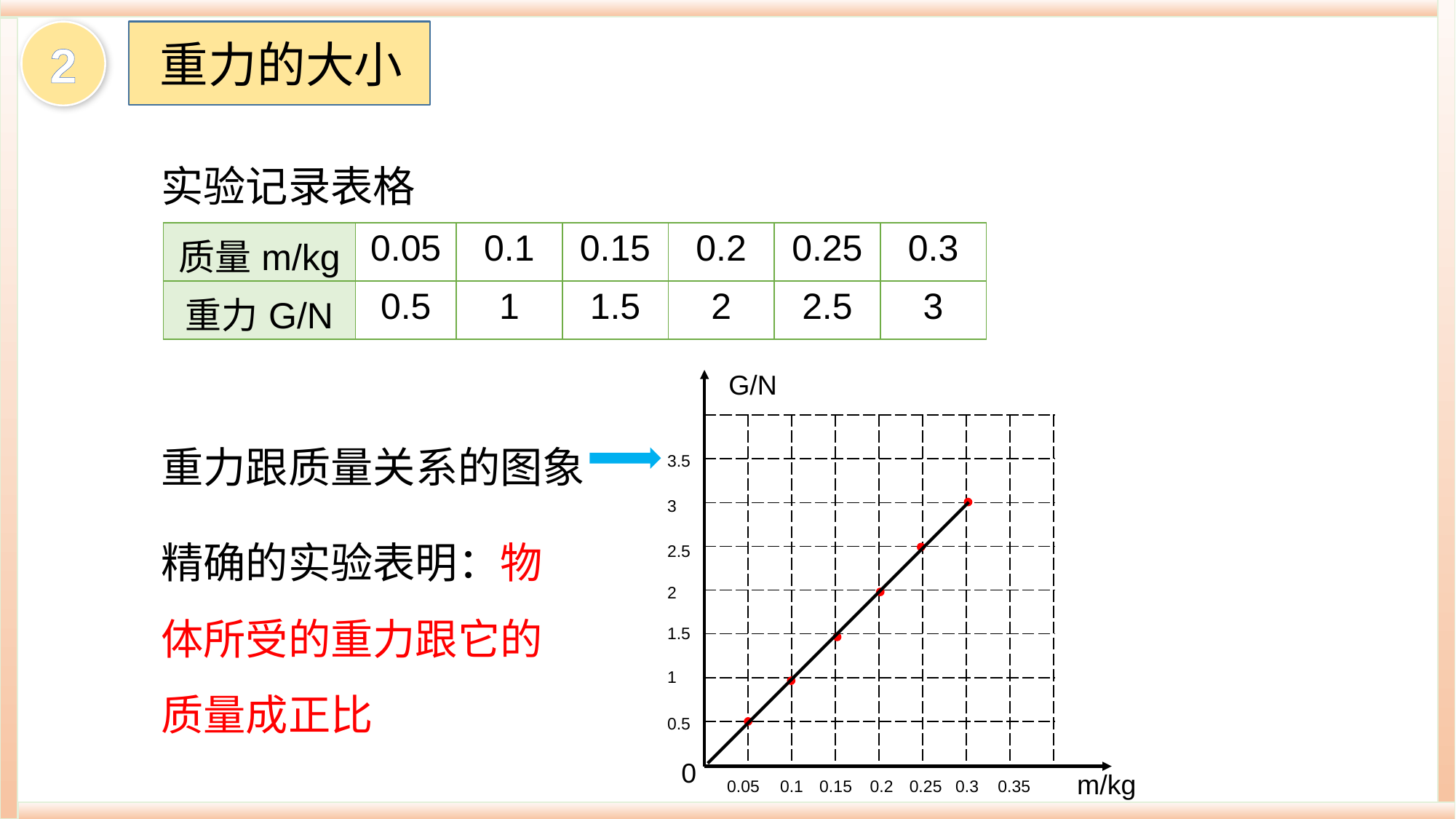

重力的大小
2

实验记录表格
| 质量m/kg | 0.05 | 0.1 | 0.15 | 0.2 | 0.25 | 0.3 |
| --- | --- | --- | --- | --- | --- | --- |
| 重力G/N | 0.5 | 1 | 1.5 | 2 | 2.5 | 3 |

G/N
0
m/kg
3.5
3
2.5
2
1.5
1
0.5
0.05
0.15
0.2
0.25
0.3
0.35
0.1

重力跟质量关系的图象
|  |  |  |  |  |  |  |  |
| --- | --- | --- | --- | --- | --- | --- | --- |
|  |  |  |  |  |  |  |  |
|  |  |  |  |  |  |  |  |
|  |  |  |  |  |  |  |  |
|  |  |  |  |  |  |  |  |
|  |  |  |  |  |  |  |  |
|  |  |  |  |  |  |  |  |
|  |  |  |  |  |  |  |  |

精确的实验表明：物体所受的重力跟它的质量成正比